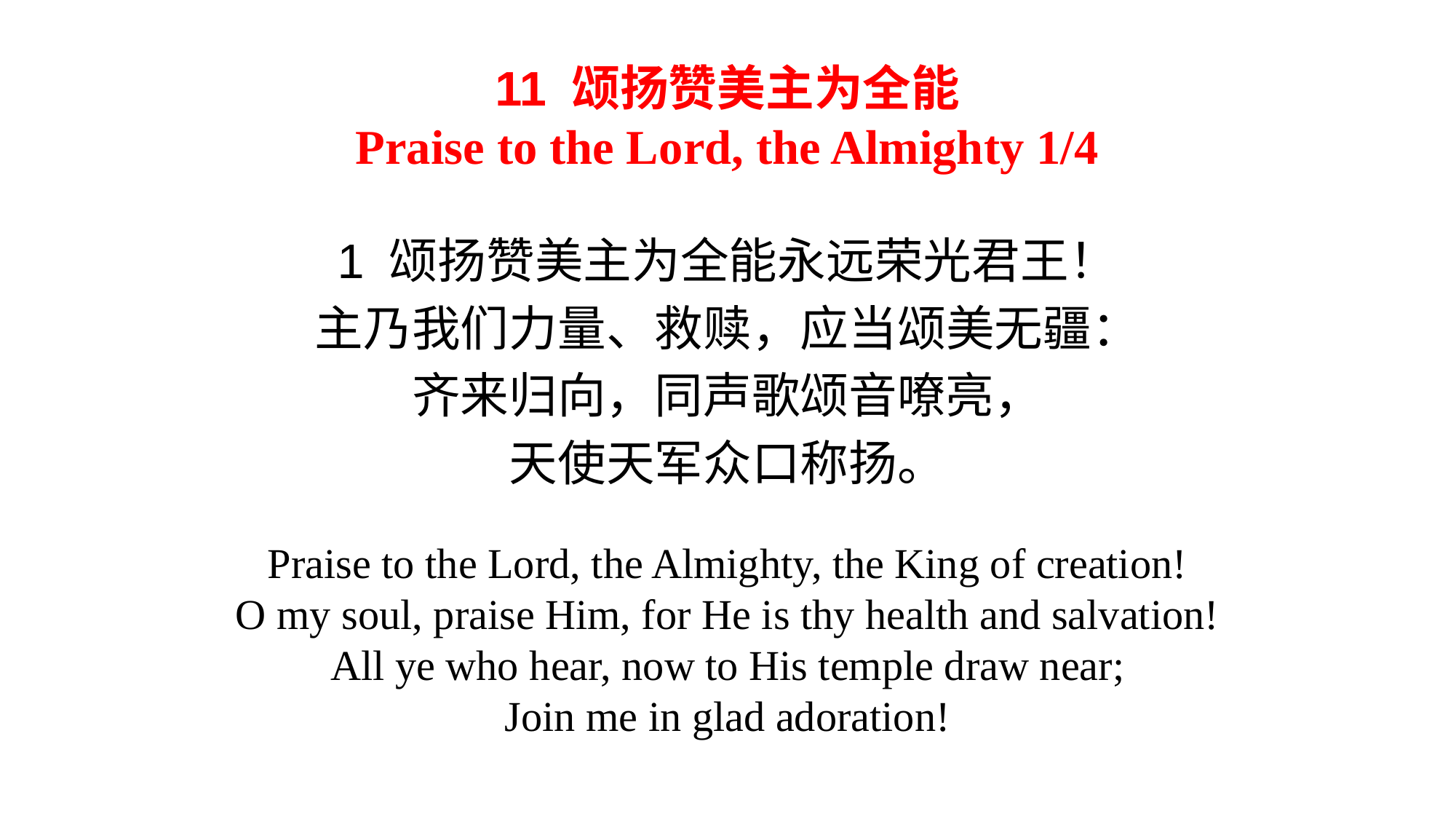

# 11 颂扬赞美主为全能 Praise to the Lord, the Almighty 1/4
1 颂扬赞美主为全能永远荣光君王！
主乃我们力量、救赎，应当颂美无疆：
齐来归向，同声歌颂音嘹亮，
天使天军众口称扬。

Praise to the Lord, the Almighty, the King of creation!
O my soul, praise Him, for He is thy health and salvation!
All ye who hear, now to His temple draw near;
Join me in glad adoration!